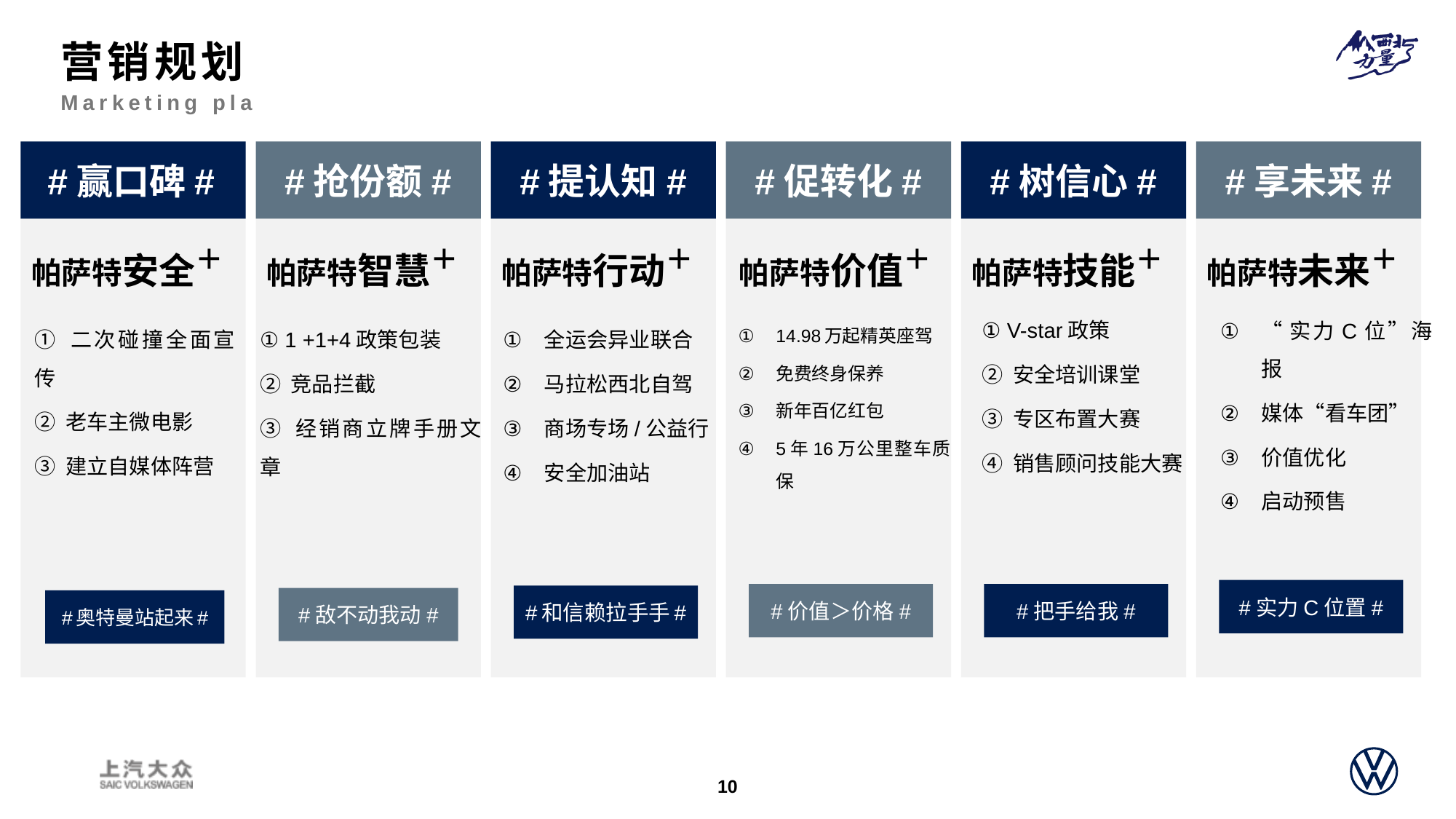

营销规划
Marketing planning

#赢口碑#
#抢份额#
#提认知#
#促转化#
#树信心#
#享未来#
帕萨特未来＋
帕萨特价值＋
帕萨特行动＋
帕萨特智慧＋
帕萨特安全＋
帕萨特技能＋
① V-star政策
② 安全培训课堂
③ 专区布置大赛
④ 销售顾问技能大赛
“实力C位”海报
媒体“看车团”
价值优化
启动预售
① 二次碰撞全面宣传
② 老车主微电影
③ 建立自媒体阵营
① 1 +1+4政策包装
② 竞品拦截
③ 经销商立牌手册文章
全运会异业联合
马拉松西北自驾
商场专场/公益行
安全加油站
14.98万起精英座驾
免费终身保养
新年百亿红包
5年16万公里整车质保
#实力C位置#
#价值＞价格#
#把手给我#
#和信赖拉手手#
#敌不动我动#
#奥特曼站起来#
10